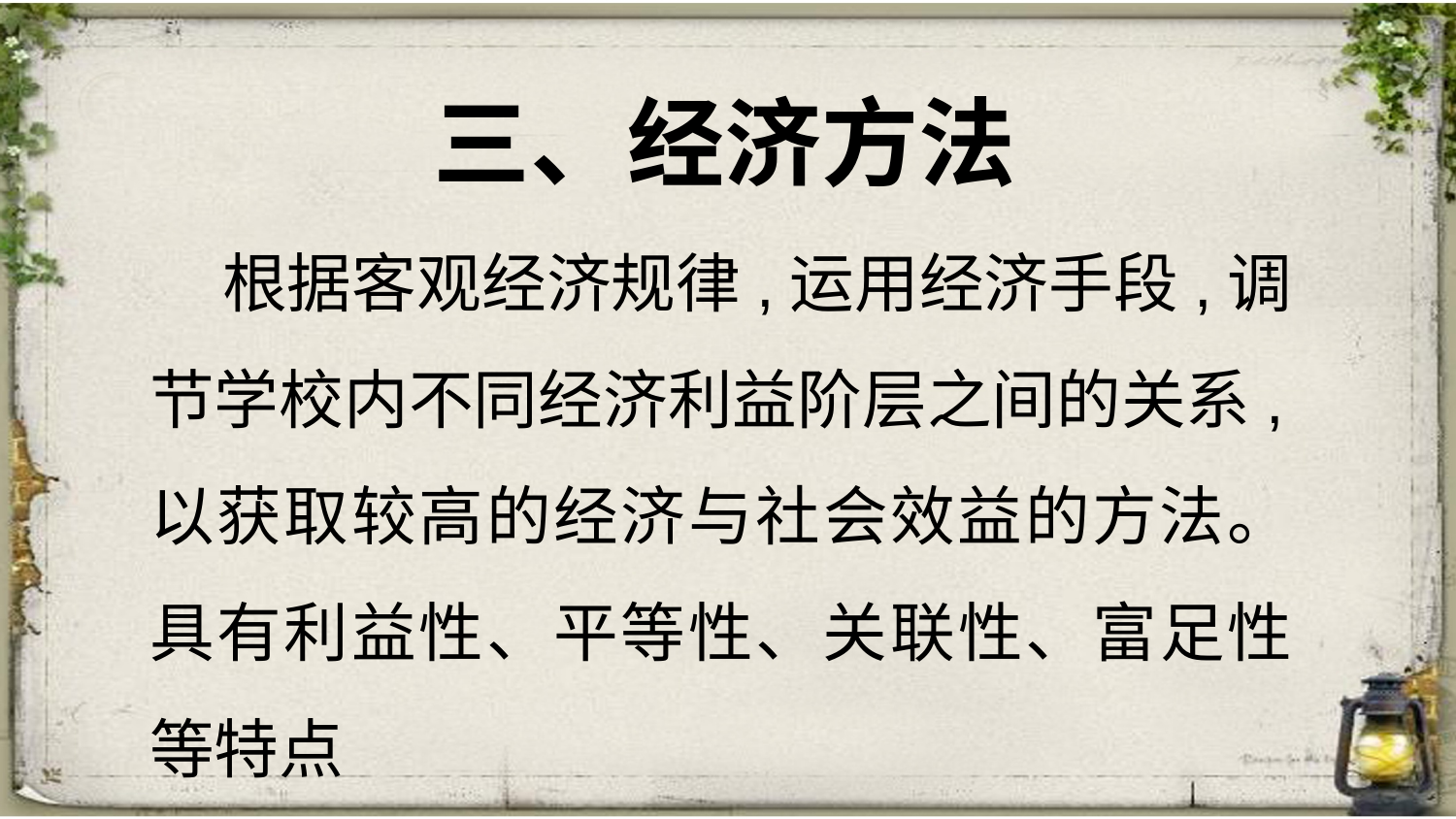

三、经济方法
根据客观经济规律,运用经济手段,调节学校内不同经济利益阶层之间的关系,以获取较高的经济与社会效益的方法。具有利益性、平等性、关联性、富足性等特点